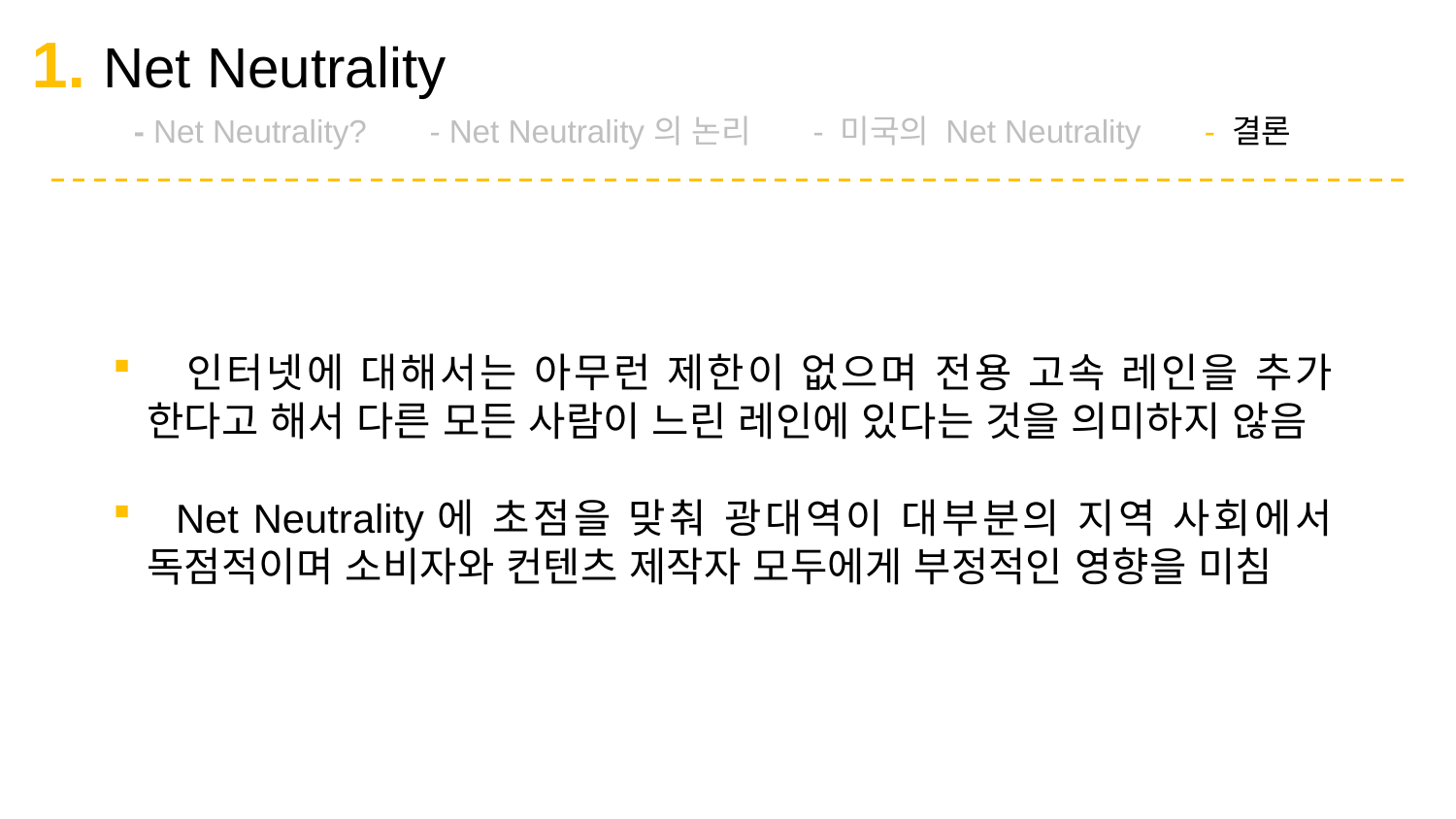

# 1. Net Neutrality
 - Net Neutrality?       - Net Neutrality의 논리      - 미국의 Net Neutrality       - 결론
  인터넷에 대해서는 아무런 제한이 없으며 전용 고속 레인을 추가 한다고 해서 다른 모든 사람이 느린 레인에 있다는 것을 의미하지 않음

  Net Neutrality에 초점을 맞춰 광대역이 대부분의 지역 사회에서 독점적이며 소비자와 컨텐츠 제작자 모두에게 부정적인 영향을 미침